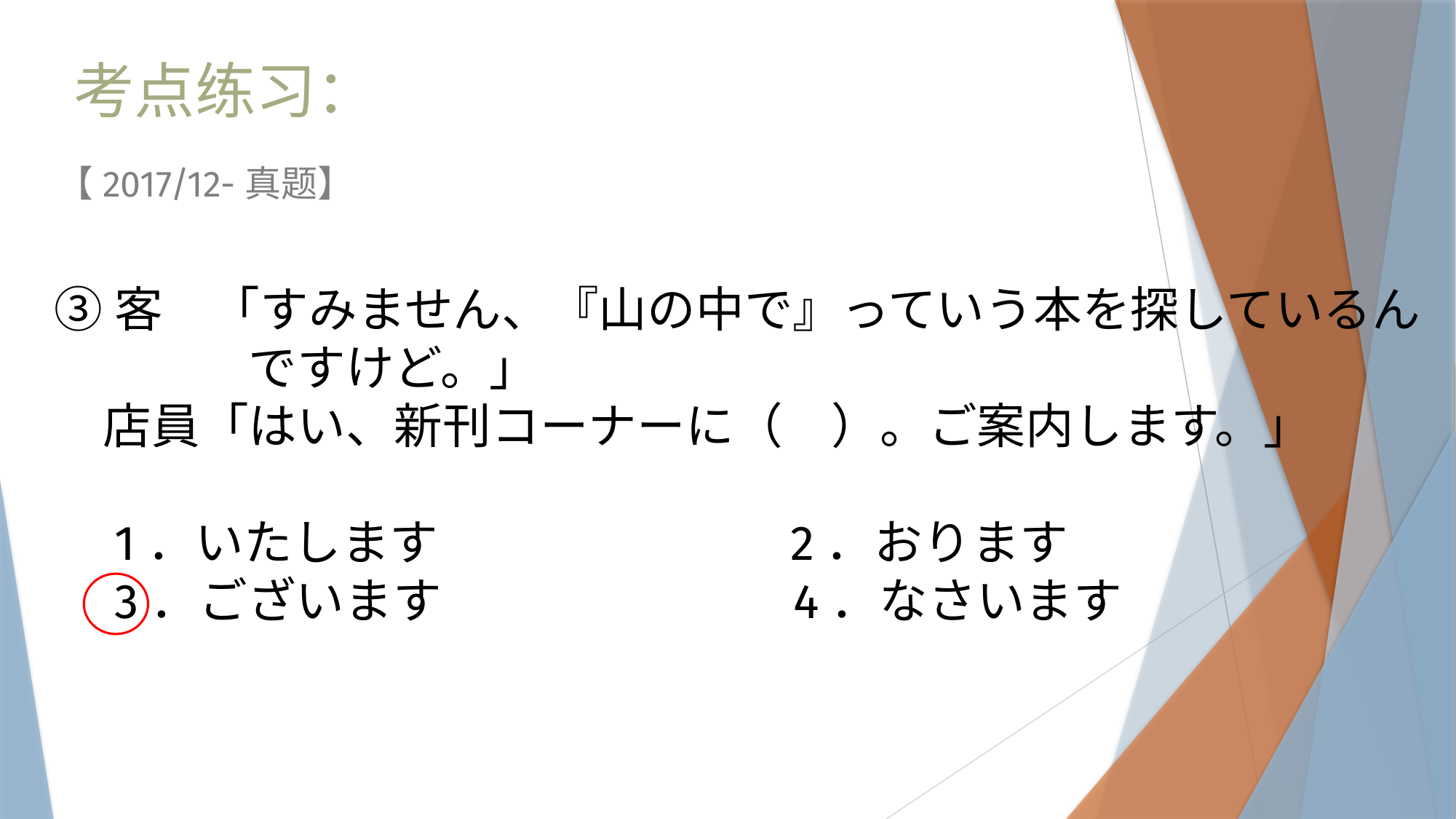

考点练习：
【2017/12-真题】
③客　「すみません、『山の中で』っていう本を探しているん
　　　　ですけど。」
　店員「はい、新刊コーナーに（　）。ご案内します。」

　1．いたします　　　　　　　2．おります
　3．ございます　　　　　　　4．なさいます